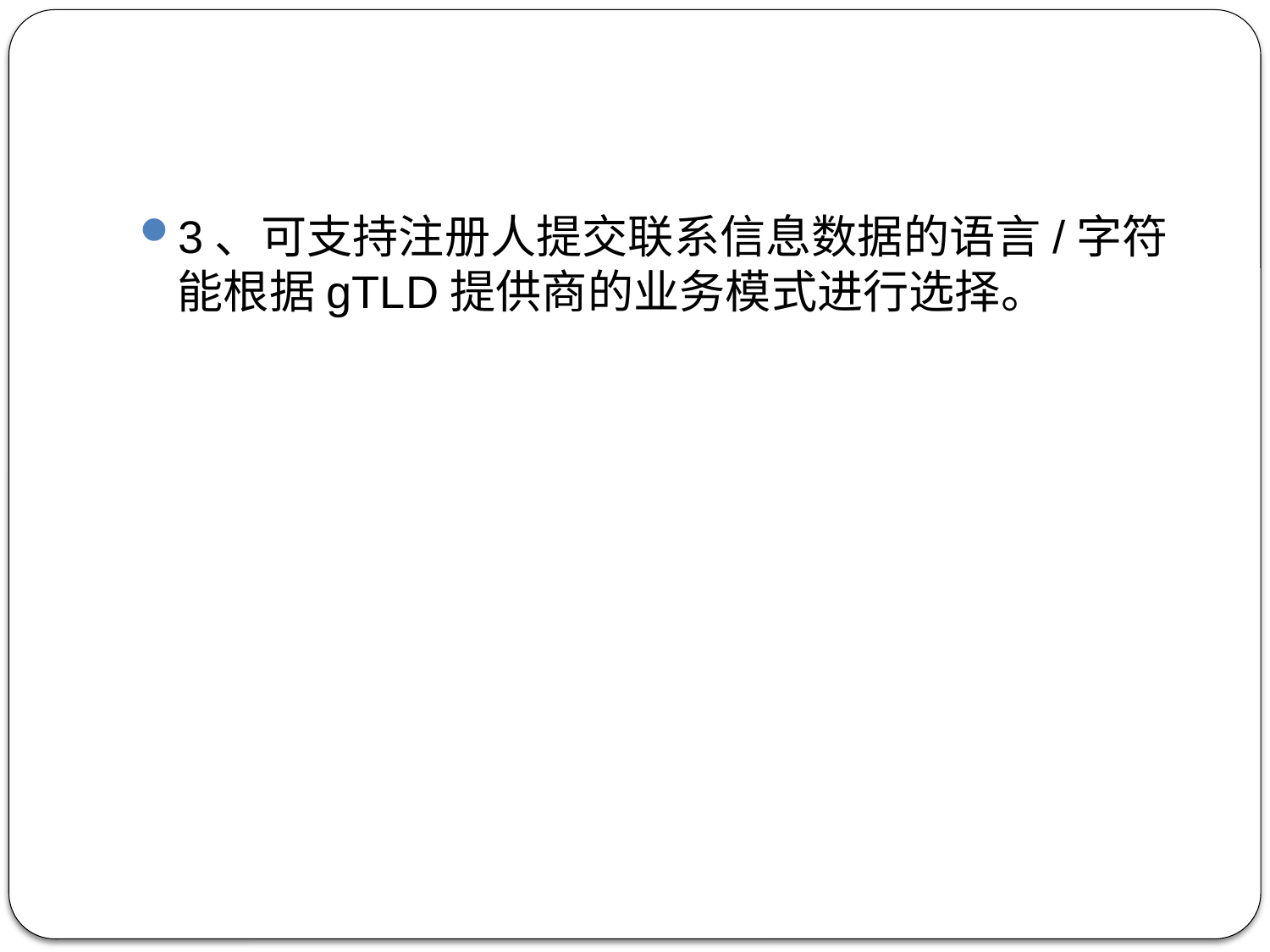

#
3、可支持注册人提交联系信息数据的语言/字符能根据gTLD提供商的业务模式进行选择。